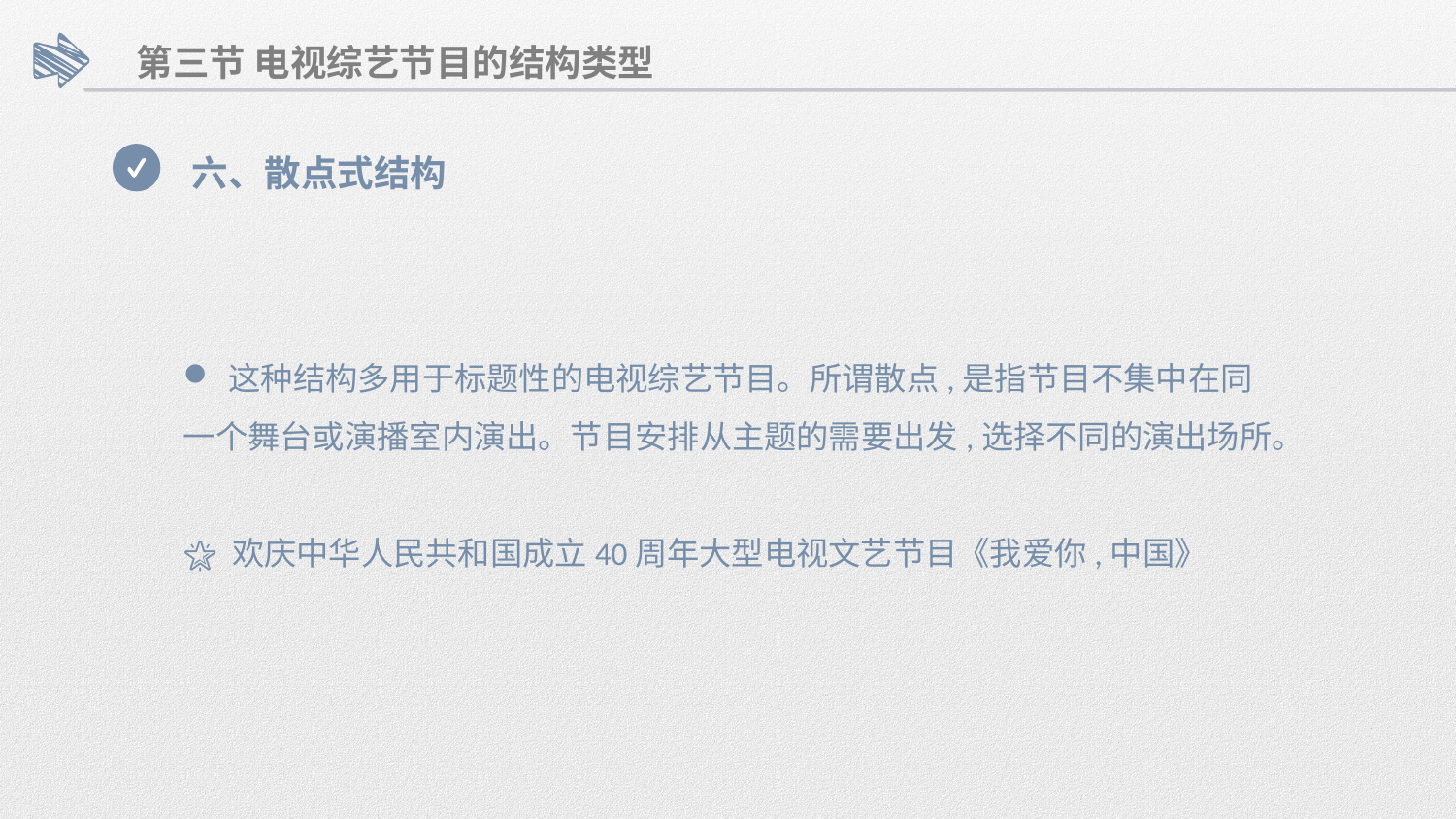

第三节 电视综艺节目的结构类型
六、散点式结构

这种结构多用于标题性的电视综艺节目。所谓散点,是指节目不集中在同
一个舞台或演播室内演出。节目安排从主题的需要出发,选择不同的演出场所。

🌟 欢庆中华人民共和国成立40周年大型电视文艺节目《我爱你,中国》